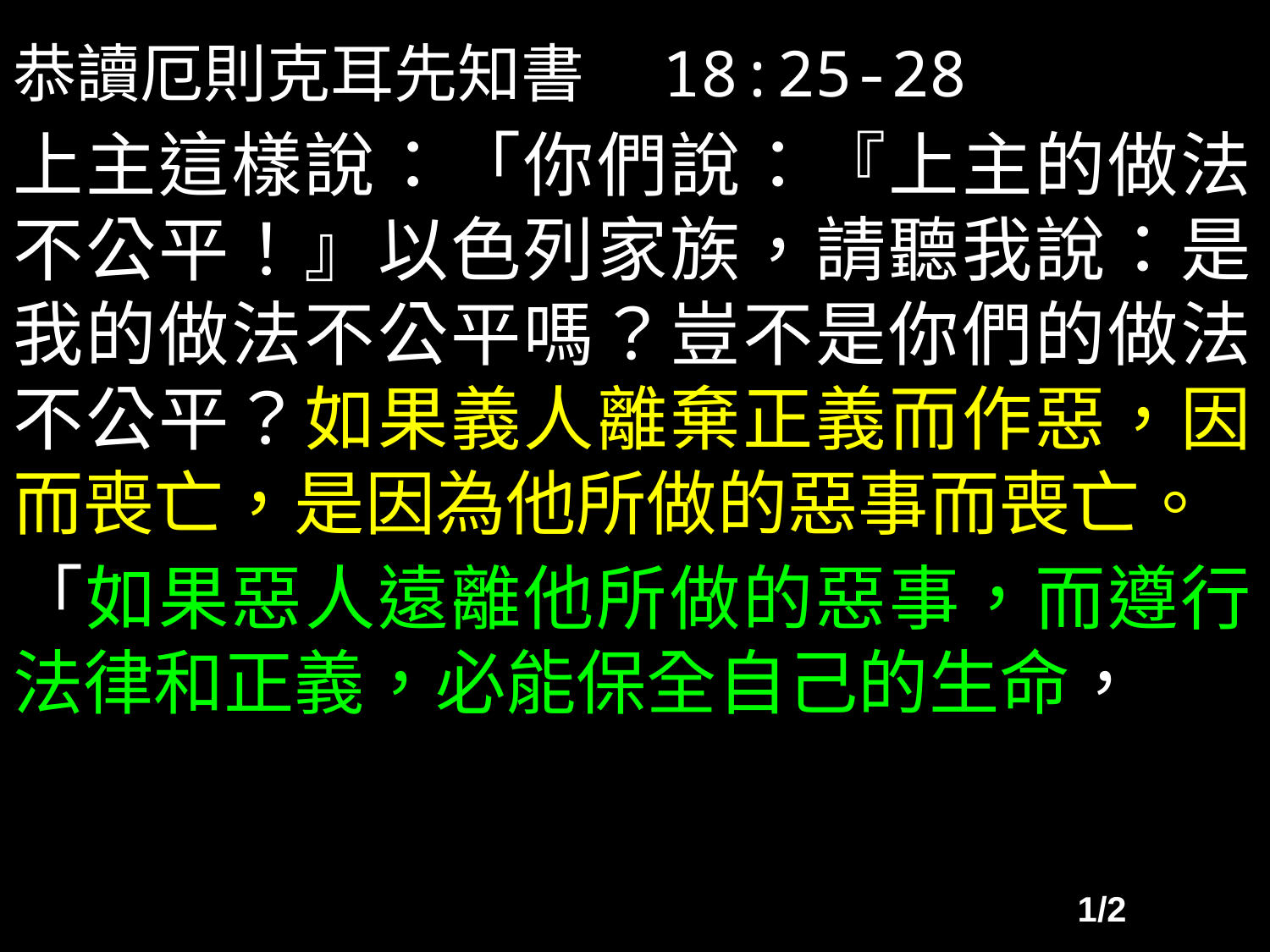

恭讀厄則克耳先知書　18:25-28
上主這樣說：「你們說：『上主的做法不公平！』以色列家族，請聽我說：是我的做法不公平嗎？豈不是你們的做法不公平？如果義人離棄正義而作惡，因而喪亡，是因為他所做的惡事而喪亡。
「如果惡人遠離他所做的惡事，而遵行法律和正義，必能保全自己的生命，
1/2